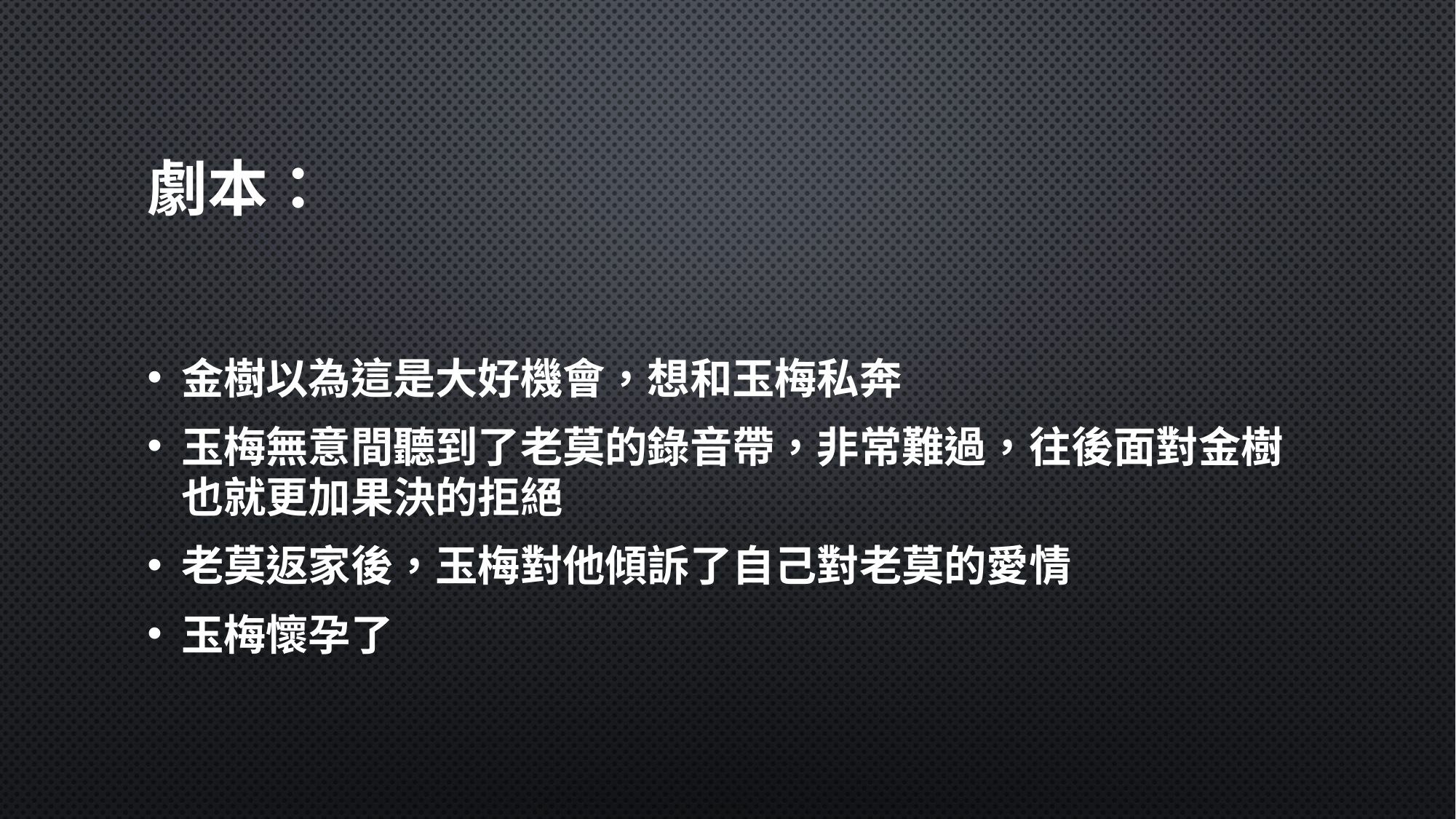

# 劇本：
金樹以為這是大好機會，想和玉梅私奔
玉梅無意間聽到了老莫的錄音帶，非常難過，往後面對金樹也就更加果決的拒絕
老莫返家後，玉梅對他傾訴了自己對老莫的愛情
玉梅懷孕了